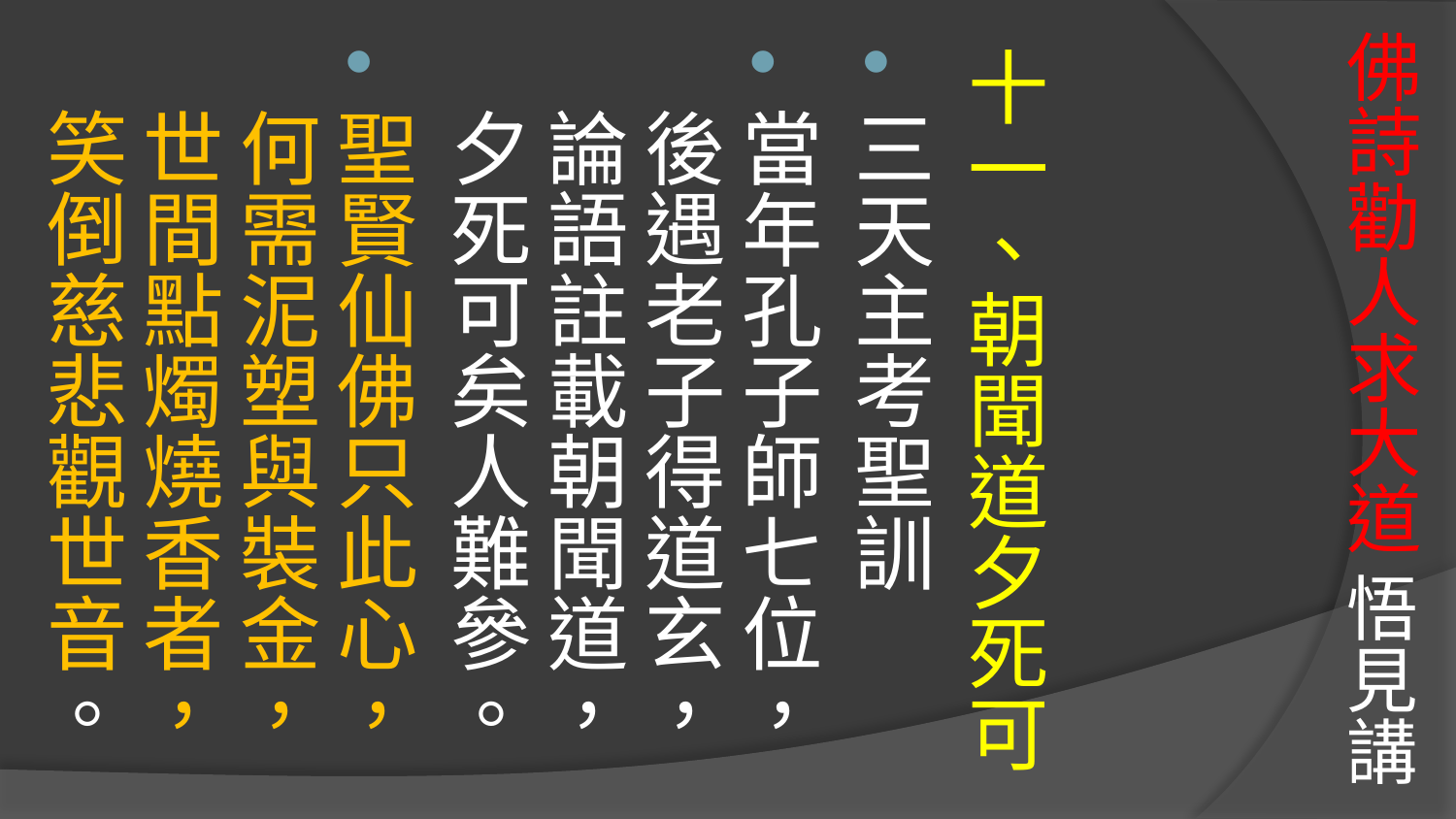

# 佛詩勸人求大道 悟見講
十一、朝聞道夕死可
三天主考聖訓
當年孔子師七位，後遇老子得道玄，
論語註載朝聞道，夕死可矣人難參。
聖賢仙佛只此心，何需泥塑與裝金，
世間點燭燒香者，笑倒慈悲觀世音。